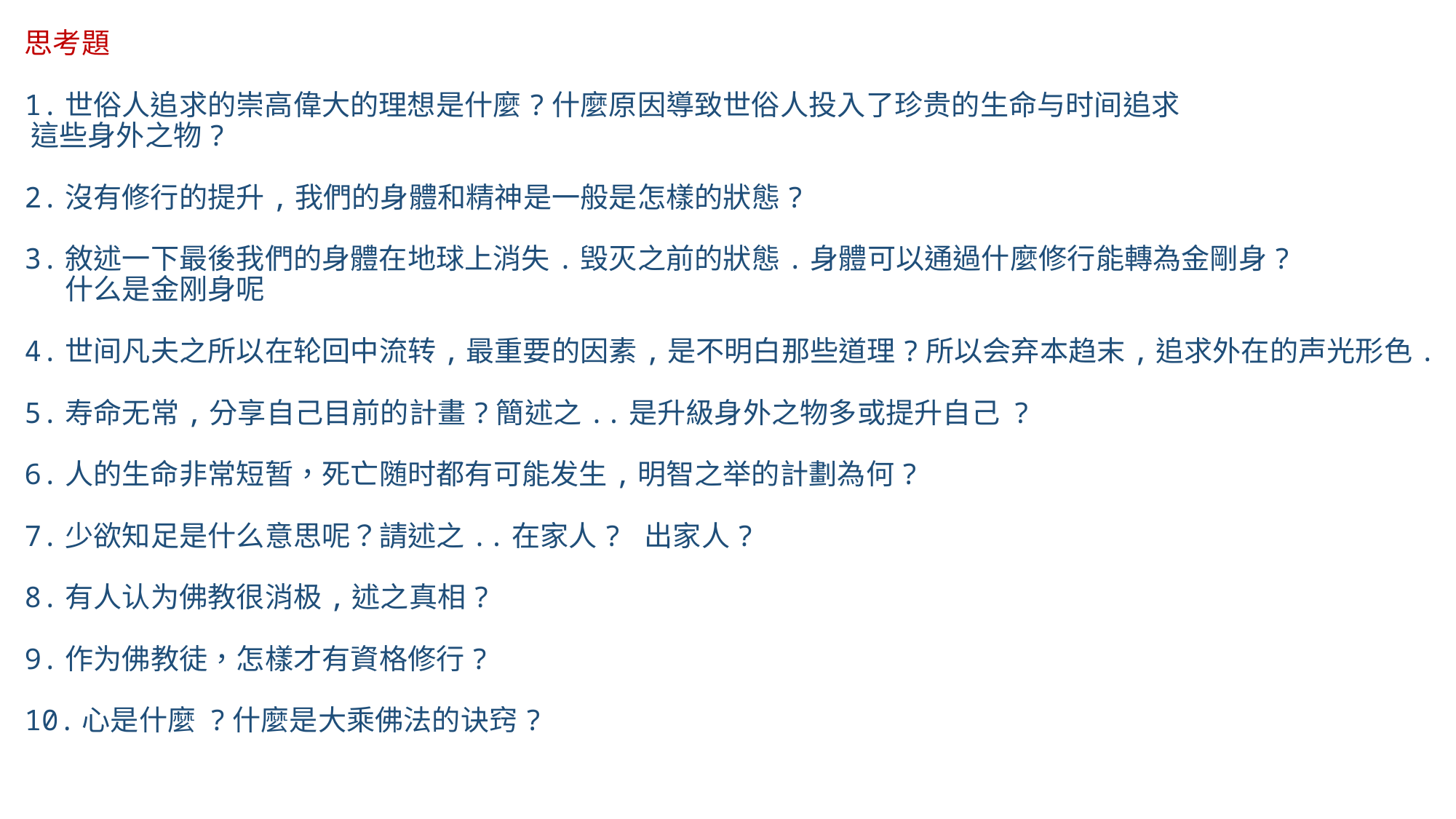

# 思考題 1.世俗人追求的崇高偉大的理想是什麼?什麼原因導致世俗人投入了珍贵的生命与时间追求 這些身外之物? 2.沒有修行的提升,我們的身體和精神是一般是怎樣的狀態? 3.敘述一下最後我們的身體在地球上消失.毁灭之前的狀態.身體可以通過什麼修行能轉為金剛身? 什么是金刚身呢 4.世间凡夫之所以在轮回中流转,最重要的因素,是不明白那些道理?所以会弃本趋末,追求外在的声光形色. 5.寿命无常,分享自己目前的計畫?簡述之..是升級身外之物多或提升自己 ? 6.人的生命非常短暂，死亡随时都有可能发生,明智之举的計劃為何? 7.少欲知足是什么意思呢？請述之..在家人? 出家人? 8.有人认为佛教很消极,述之真相? 9.作为佛教徒，怎樣才有資格修行? 10.心是什麼 ?什麼是大乘佛法的诀窍?